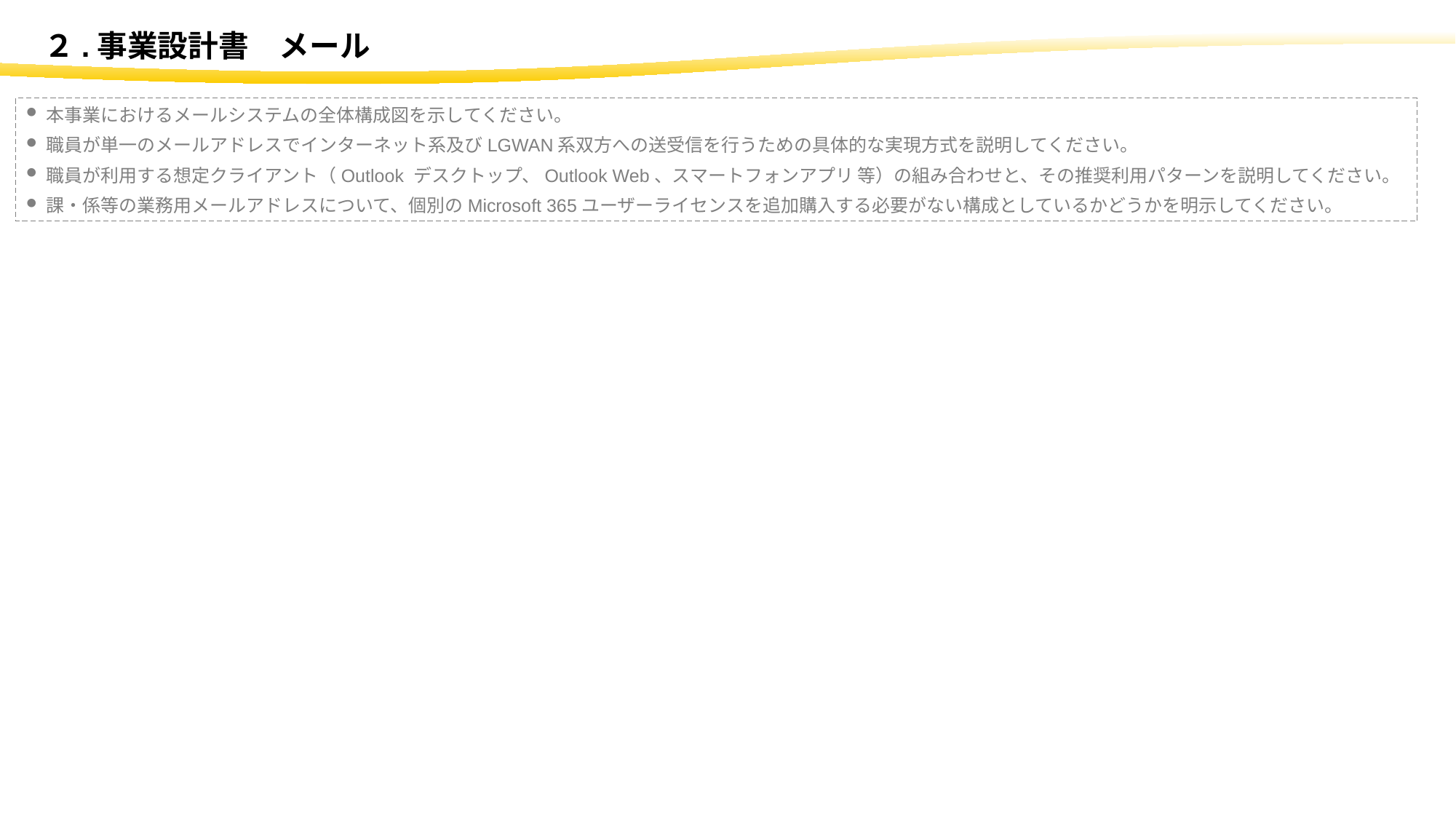

２.事業設計書　メール

本事業におけるメールシステムの全体構成図を示してください。
職員が単一のメールアドレスでインターネット系及びLGWAN系双方への送受信を行うための具体的な実現方式を説明してください。
職員が利用する想定クライアント（Outlook デスクトップ、Outlook Web、スマートフォンアプリ 等）の組み合わせと、その推奨利用パターンを説明してください。
課・係等の業務用メールアドレスについて、個別のMicrosoft 365ユーザーライセンスを追加購入する必要がない構成としているかどうかを明示してください。